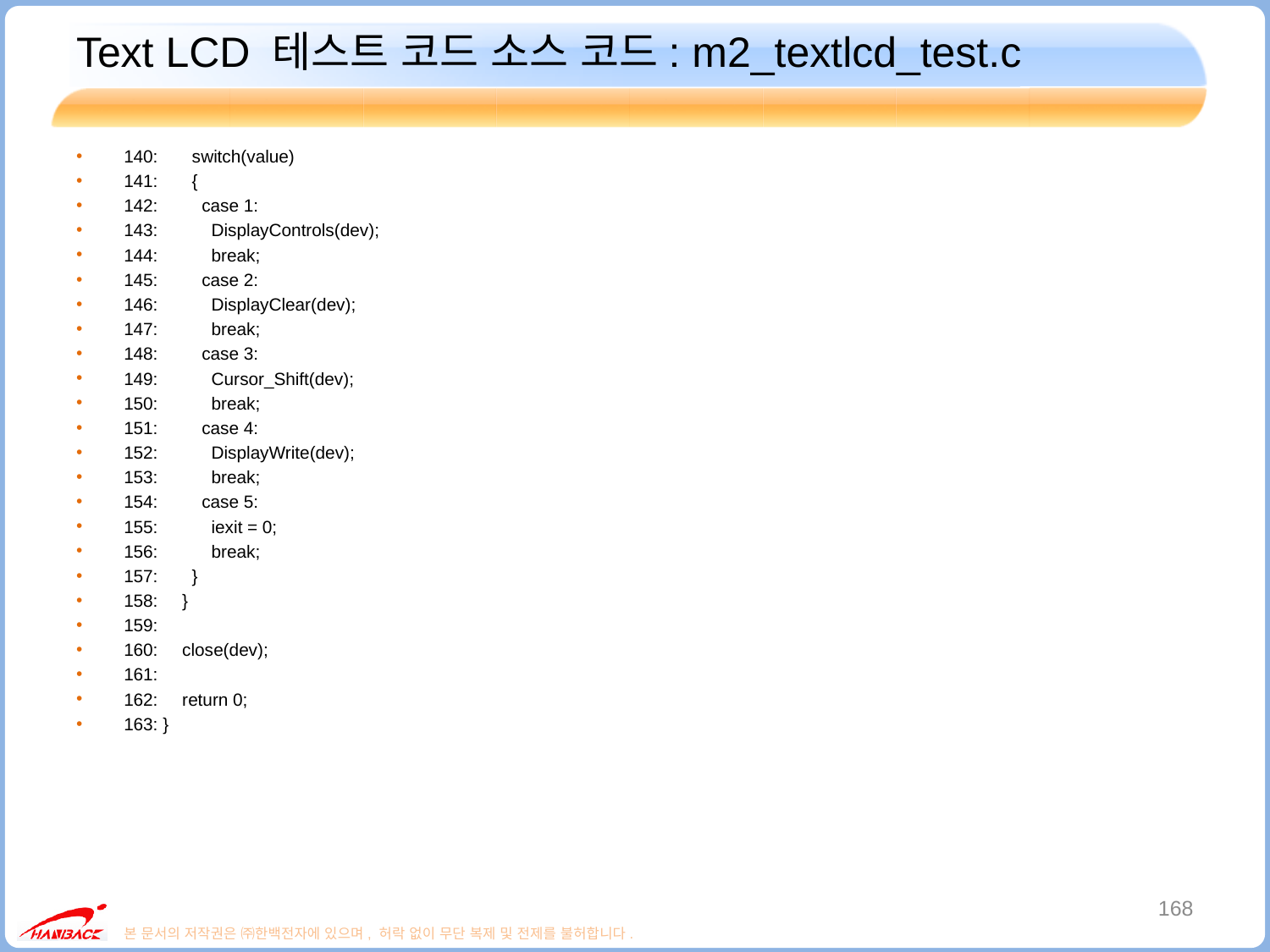

# Text LCD 테스트 코드 소스 코드: m2_textlcd_test.c
140:       switch(value)
141:       {
142:         case 1:
143:           DisplayControls(dev);
144:           break;
145:         case 2:
146:           DisplayClear(dev);
147:           break;
148:         case 3:
149:           Cursor_Shift(dev);
150:           break;
151:         case 4:
152:           DisplayWrite(dev);
153:           break;
154:         case 5:
155:           iexit = 0;
156:           break;
157:       }
158:     }
159:
160:     close(dev);
161:
162:     return 0;
163: }
168